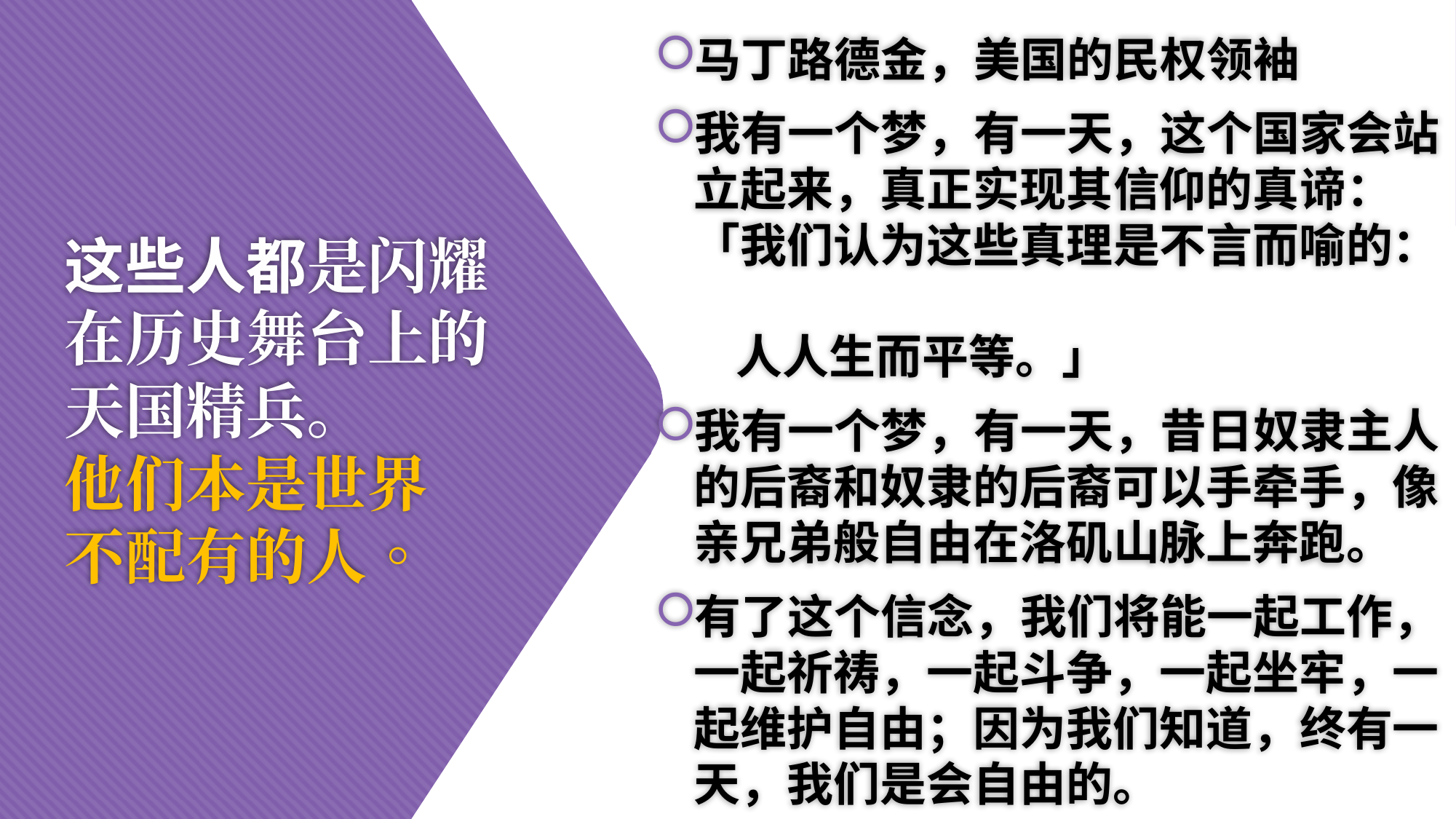

马丁路德金，美国的民权领袖
我有一个梦，有一天，这个国家会站立起来，真正实现其信仰的真谛：「我们认为这些真理是不言而喻的：
    人人生而平等。」
我有一个梦，有一天，昔日奴隶主人的后裔和奴隶的后裔可以手牵手，像亲兄弟般自由在洛矶山脉上奔跑。
有了这个信念，我们将能一起工作，一起祈祷，一起斗争，一起坐牢，一起维护自由；因为我们知道，终有一天，我们是会自由的。

# 这些人都是闪耀 在历史舞台上的 天国精兵。 他们本是世界 不配有的人。